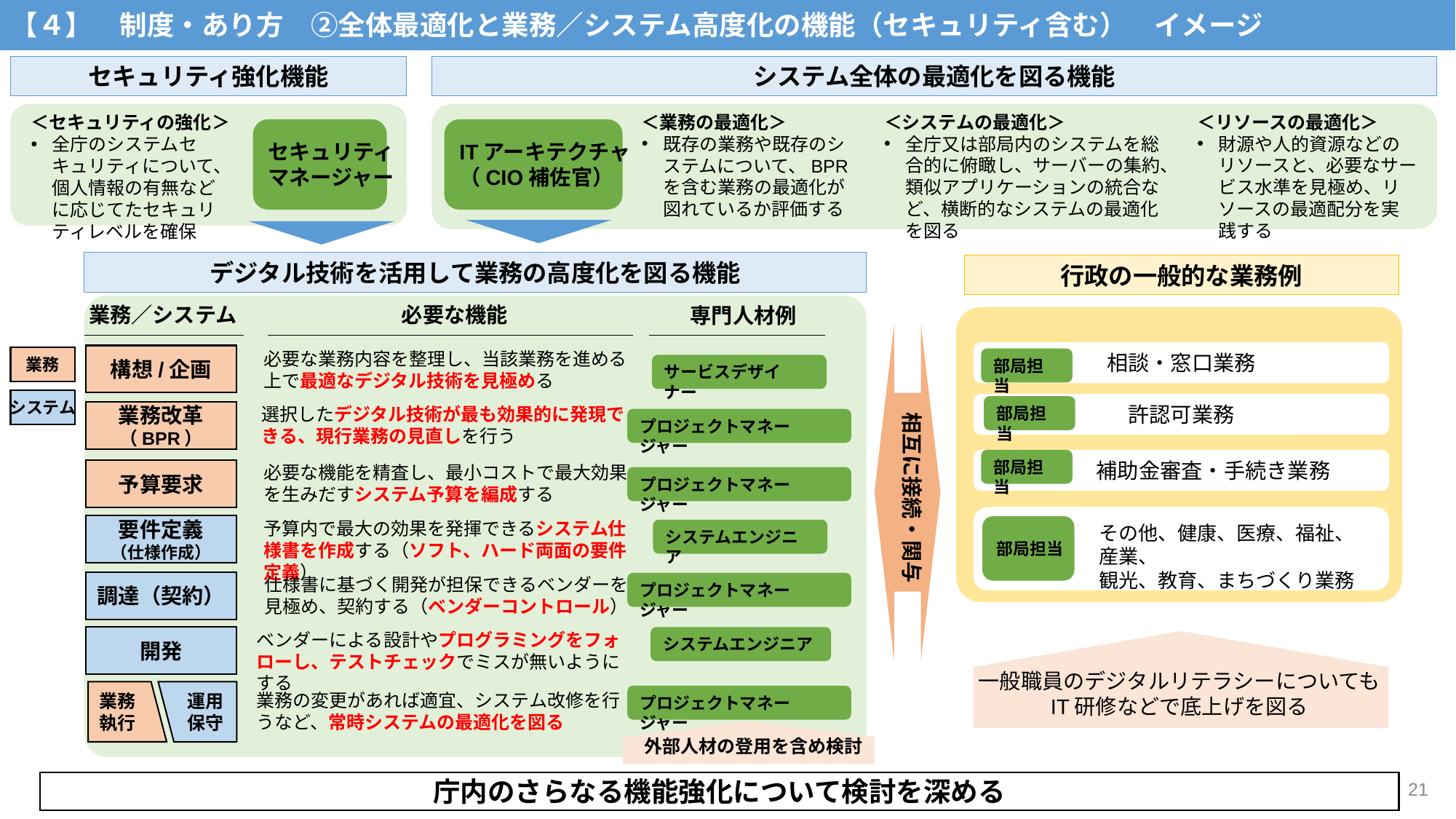

【４】　制度・あり方　②全体最適化と業務／システム高度化の機能（セキュリティ含む）　イメージ
セキュリティ強化機能
システム全体の最適化を図る機能

＜業務の最適化＞
既存の業務や既存のシステムについて、BPRを含む業務の最適化が図れているか評価する
＜システムの最適化＞
全庁又は部局内のシステムを総合的に俯瞰し、サーバーの集約、類似アプリケーションの統合など、横断的なシステムの最適化を図る
＜リソースの最適化＞
財源や人的資源などのリソースと、必要なサービス水準を見極め、リソースの最適配分を実践する
＜セキュリティの強化＞
全庁のシステムセキュリティについて、個人情報の有無などに応じてたセキュリティレベルを確保
セキュリティ
マネージャー
ITアーキテクチャ
（CIO補佐官）

デジタル技術を活用して業務の高度化を図る機能
行政の一般的な業務例

必要な機能
業務／システム
専門人材例

必要な業務内容を整理し、当該業務を進める上で最適なデジタル技術を見極める
相談・窓口業務
構想/企画
業務
部局担当
サービスデザイナー
システム
許認可業務
部局担当
選択したデジタル技術が最も効果的に発現できる、現行業務の見直しを行う
業務改革
（BPR）
相互に接続・関与
プロジェクトマネージャー
部局担当
　　　補助金審査・手続き業務
必要な機能を精査し、最小コストで最大効果を生みだすシステム予算を編成する
予算要求
プロジェクトマネージャー

予算内で最大の効果を発揮できるシステム仕様書を作成する（ソフト、ハード両面の要件定義）
その他、健康、医療、福祉、産業、
観光、教育、まちづくり業務
要件定義
（仕様作成）
部局担当
システムエンジニア
仕様書に基づく開発が担保できるベンダーを見極め、契約する（ベンダーコントロール）
調達（契約）
プロジェクトマネージャー

ベンダーによる設計やプログラミングをフォローし、テストチェックでミスが無いようにする
開発
システムエンジニア
一般職員のデジタルリテラシーについても
IT研修などで底上げを図る

業務の変更があれば適宜、システム改修を行うなど、常時システムの最適化を図る
業務
執行
運用
保守
プロジェクトマネージャー
外部人材の登用を含め検討
21
庁内のさらなる機能強化について検討を深める